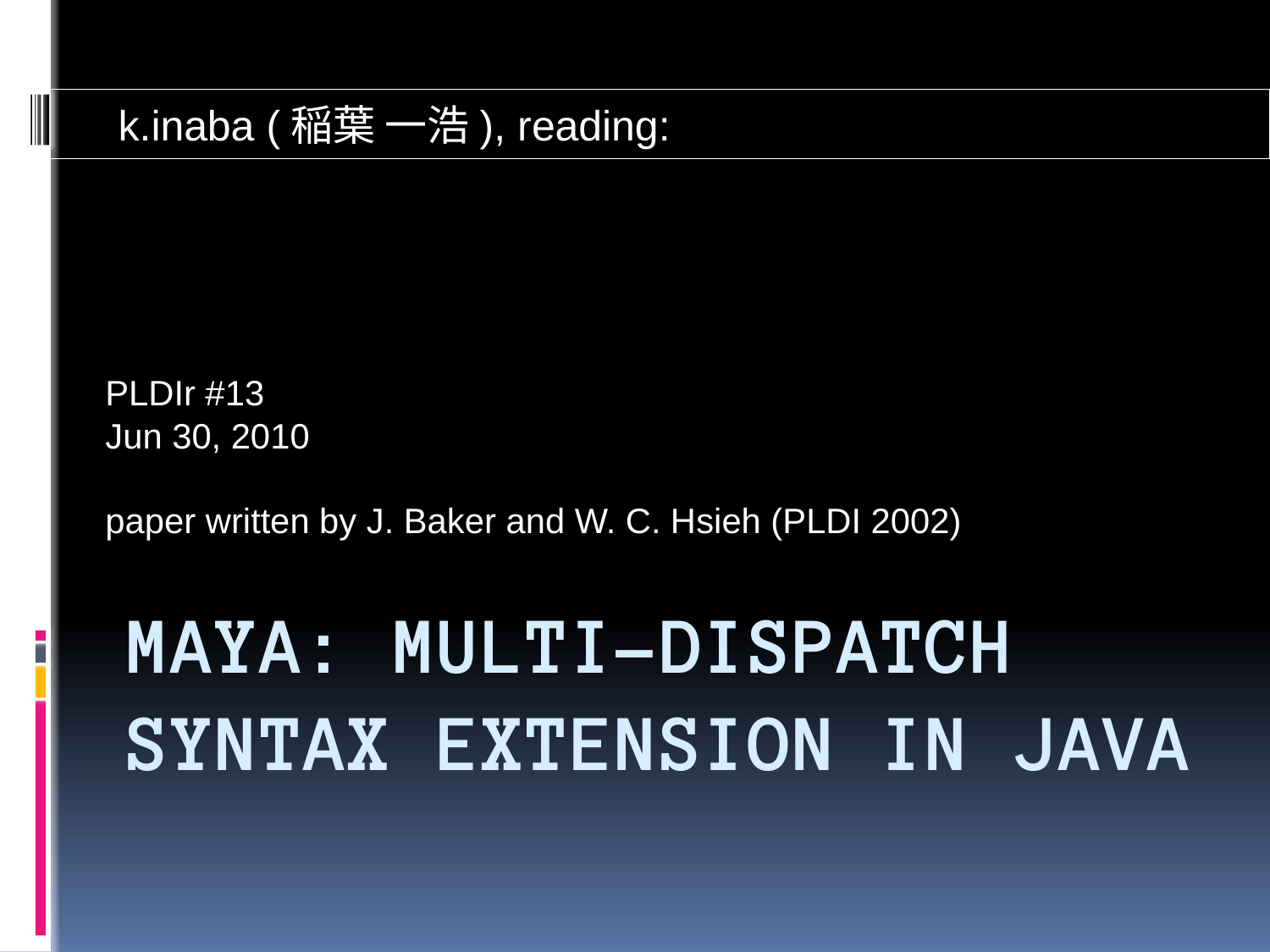

k.inaba (稲葉 一浩), reading:
PLDIr #13
Jun 30, 2010

paper written by J. Baker and W. C. Hsieh (PLDI 2002)
# Maya: Multi-Dispatch Syntax Extension in Java